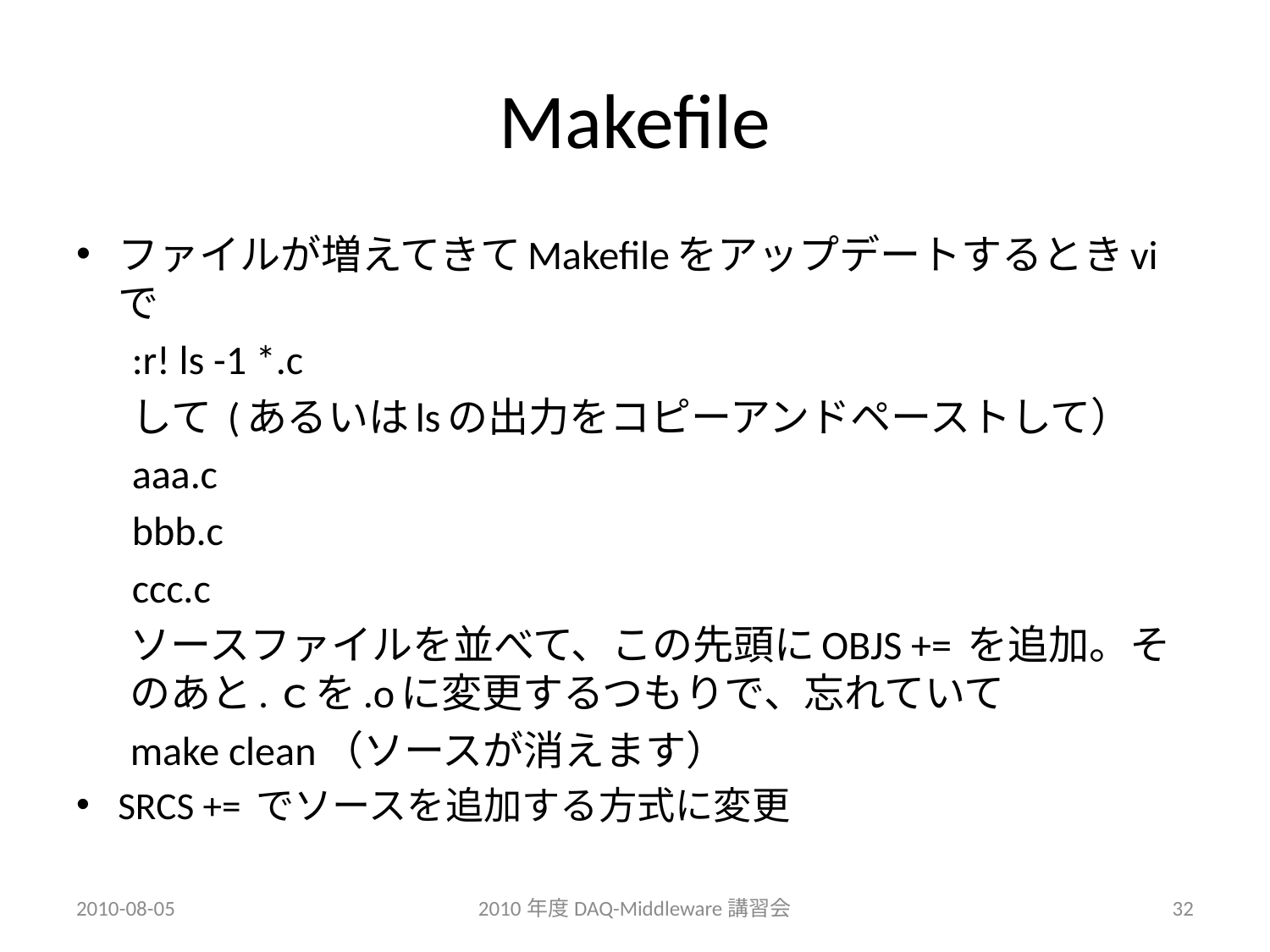

# Makefile
ファイルが増えてきてMakefileをアップデートするときviで
:r! ls -1 *.c
して (あるいはlsの出力をコピーアンドペーストして）
aaa.c
bbb.c
ccc.c
ソースファイルを並べて、この先頭にOBJS += を追加。そのあと.ｃを.oに変更するつもりで、忘れていて
make clean（ソースが消えます）
SRCS += でソースを追加する方式に変更
2010-08-05
2010年度DAQ-Middleware講習会
32